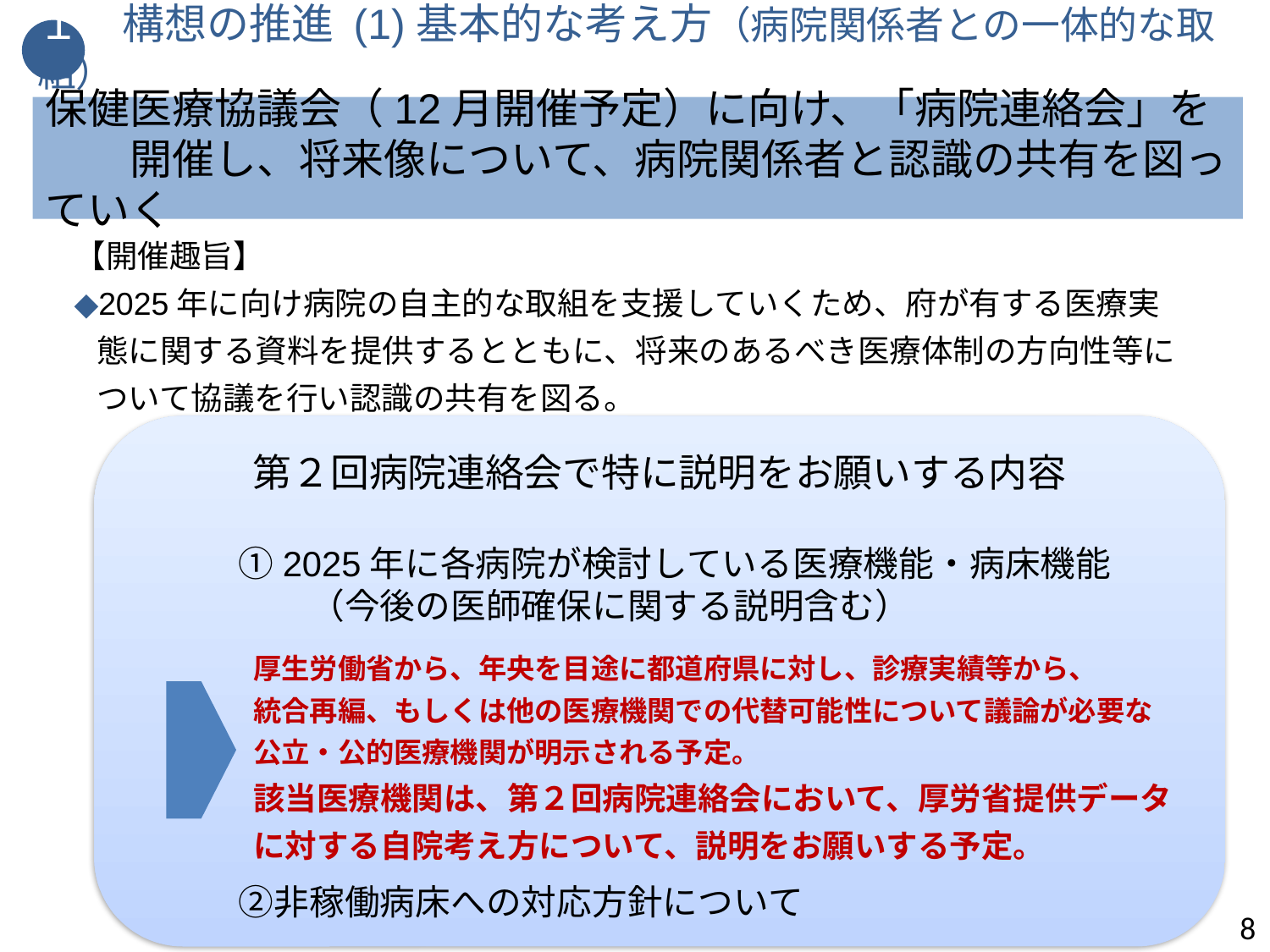

１　構想の推進 (1)基本的な考え方（病院関係者との一体的な取組）

保健医療協議会（12月開催予定）に向け、「病院連絡会」を
　　開催し、将来像について、病院関係者と認識の共有を図っていく
【開催趣旨】
◆2025年に向け病院の自主的な取組を支援していくため、府が有する医療実態に関する資料を提供するとともに、将来のあるべき医療体制の方向性等について協議を行い認識の共有を図る。
第２回病院連絡会で特に説明をお願いする内容

　　　①2025年に各病院が検討している医療機能・病床機能
　　　　　（今後の医師確保に関する説明含む）

　　　②非稼働病床への対応方針について
厚生労働省から、年央を目途に都道府県に対し、診療実績等から、
統合再編、もしくは他の医療機関での代替可能性について議論が必要な
公立・公的医療機関が明示される予定。
該当医療機関は、第２回病院連絡会において、厚労省提供データ
に対する自院考え方について、説明をお願いする予定。

8